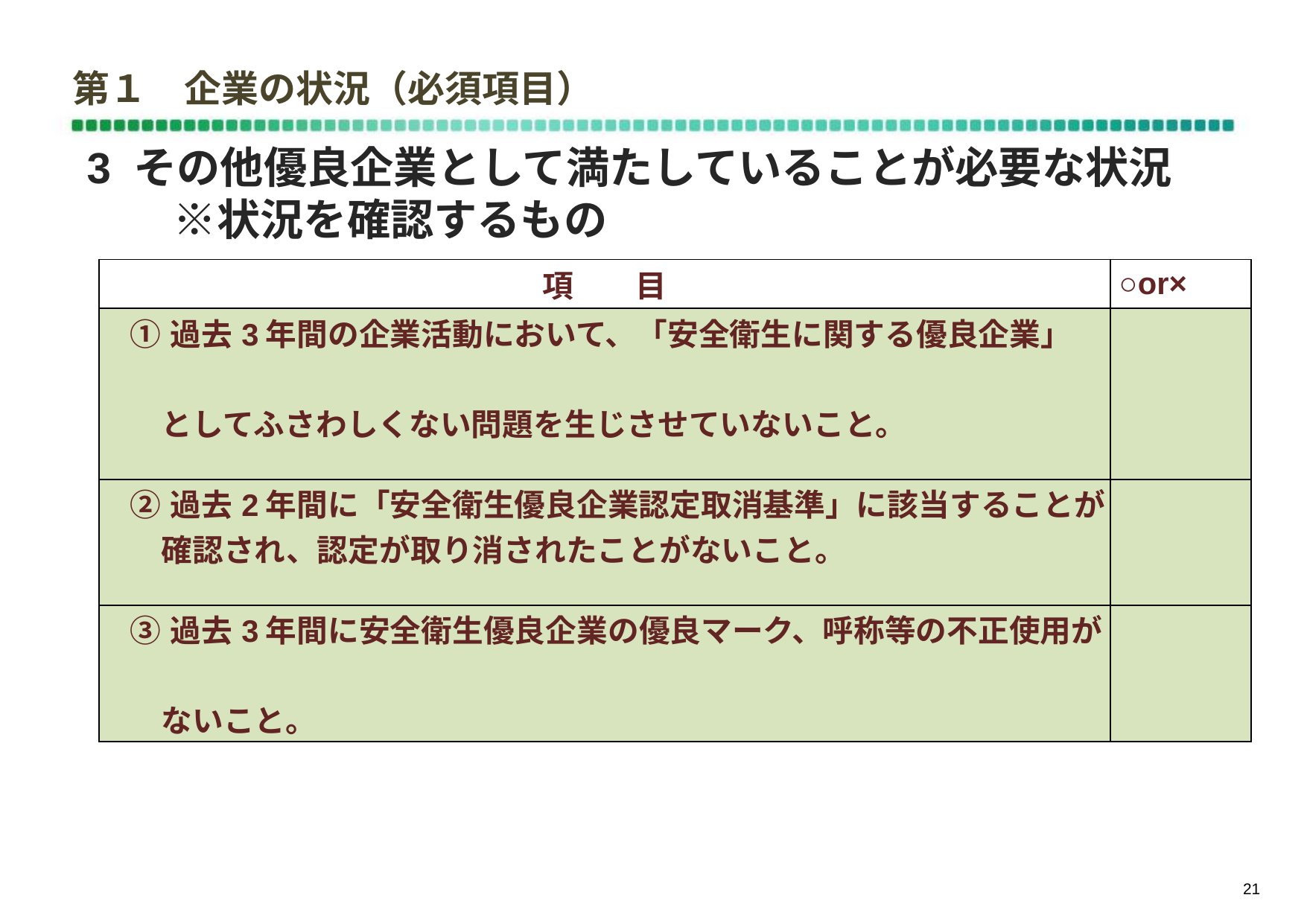

# 第１　企業の状況（必須項目）
3 その他優良企業として満たしていることが必要な状況
　　※状況を確認するもの

| 項　　目 | ○or× |
| --- | --- |
| ①過去3年間の企業活動において、「安全衛生に関する優良企業」　　 　としてふさわしくない問題を生じさせていないこと。 |  |
| ②過去2年間に「安全衛生優良企業認定取消基準」に該当することが 　確認され、認定が取り消されたことがないこと。 |  |
| ③過去3年間に安全衛生優良企業の優良マーク、呼称等の不正使用が　 　ないこと。 |  |
21